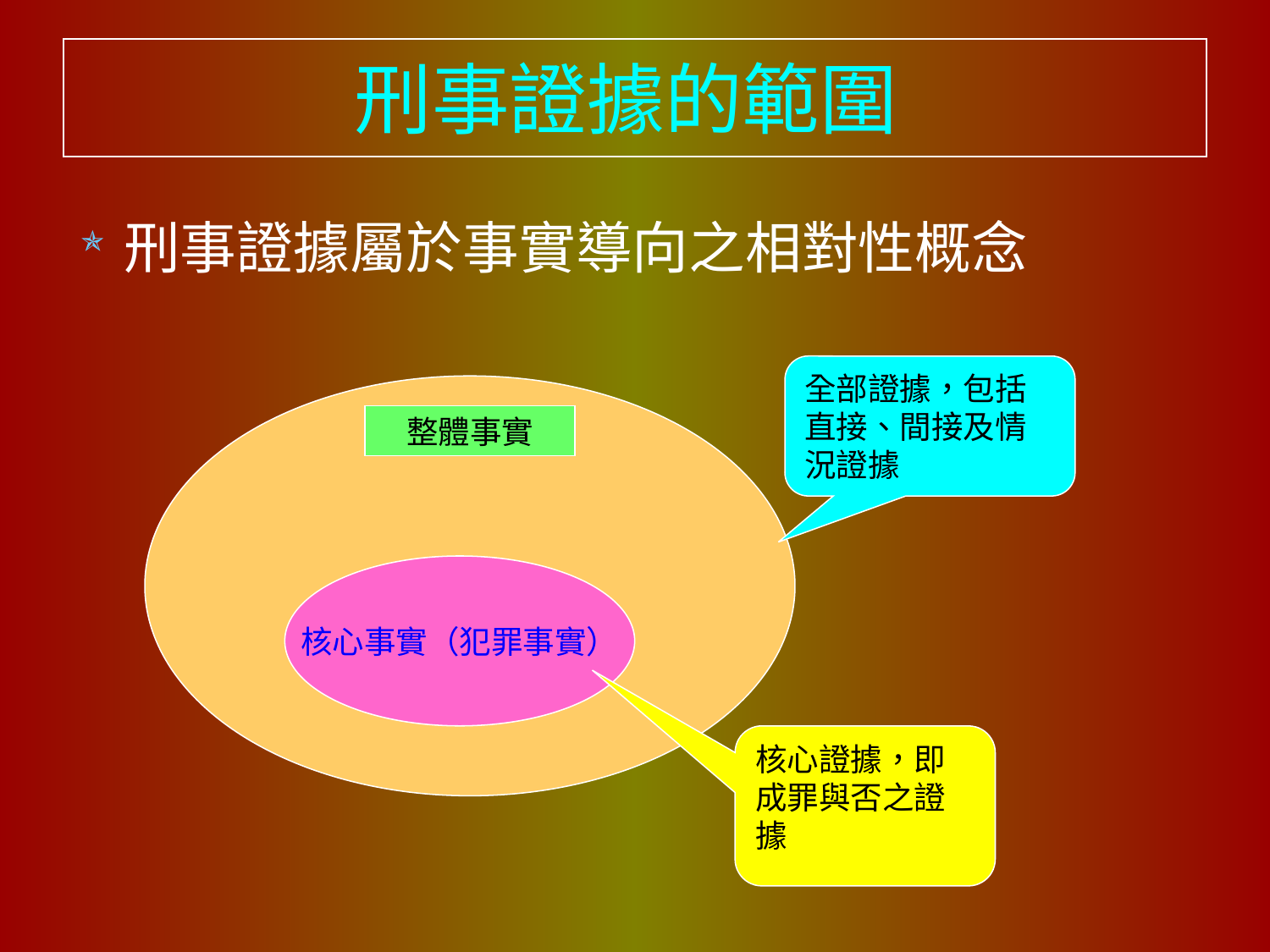

# 刑事證據的範圍
刑事證據屬於事實導向之相對性概念
全部證據，包括直接、間接及情況證據

整體事實
核心事實（犯罪事實）
核心證據，即成罪與否之證據